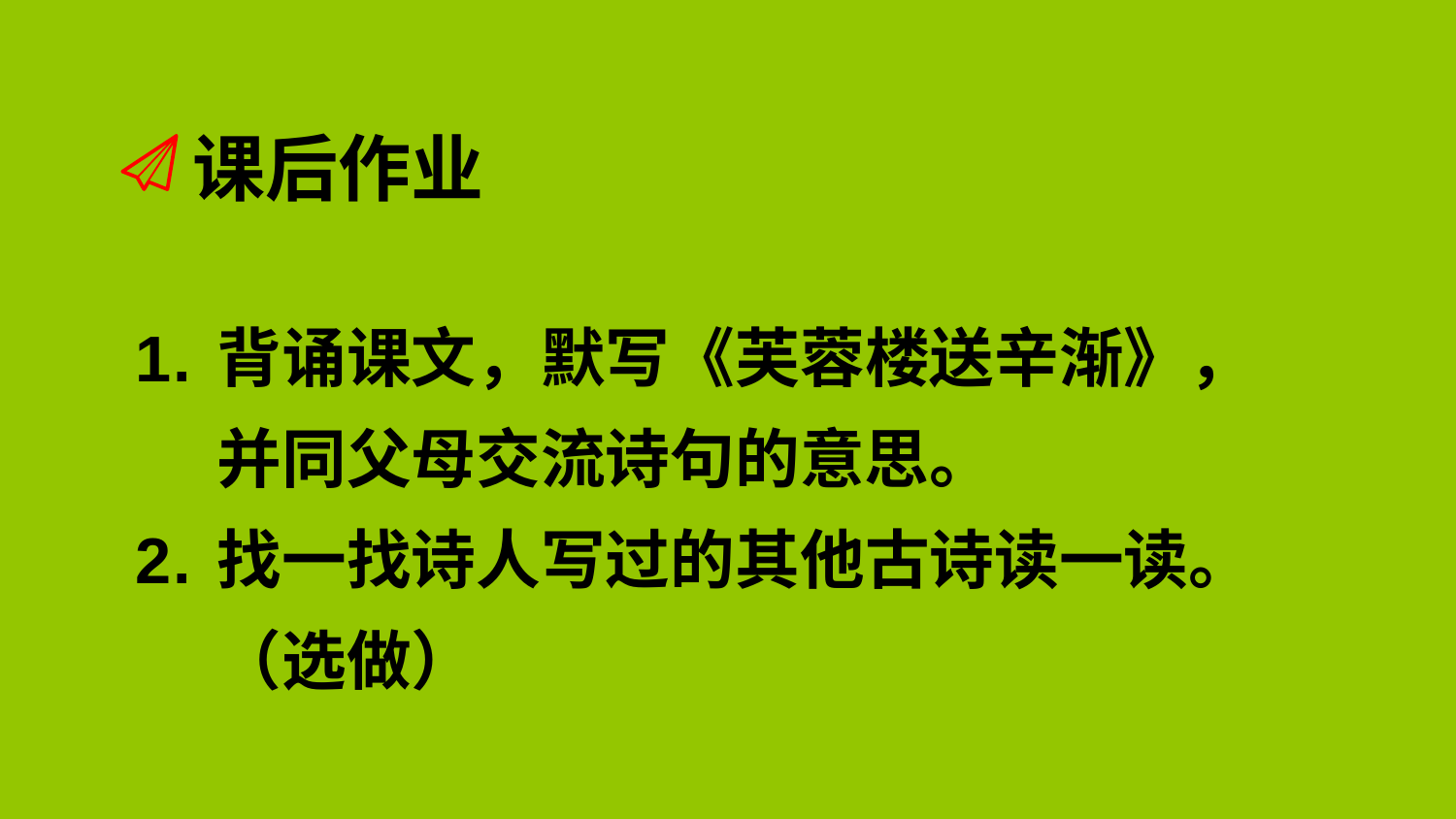

课后作业

背诵课文，默写《芙蓉楼送辛渐》，并同父母交流诗句的意思。
找一找诗人写过的其他古诗读一读。（选做）